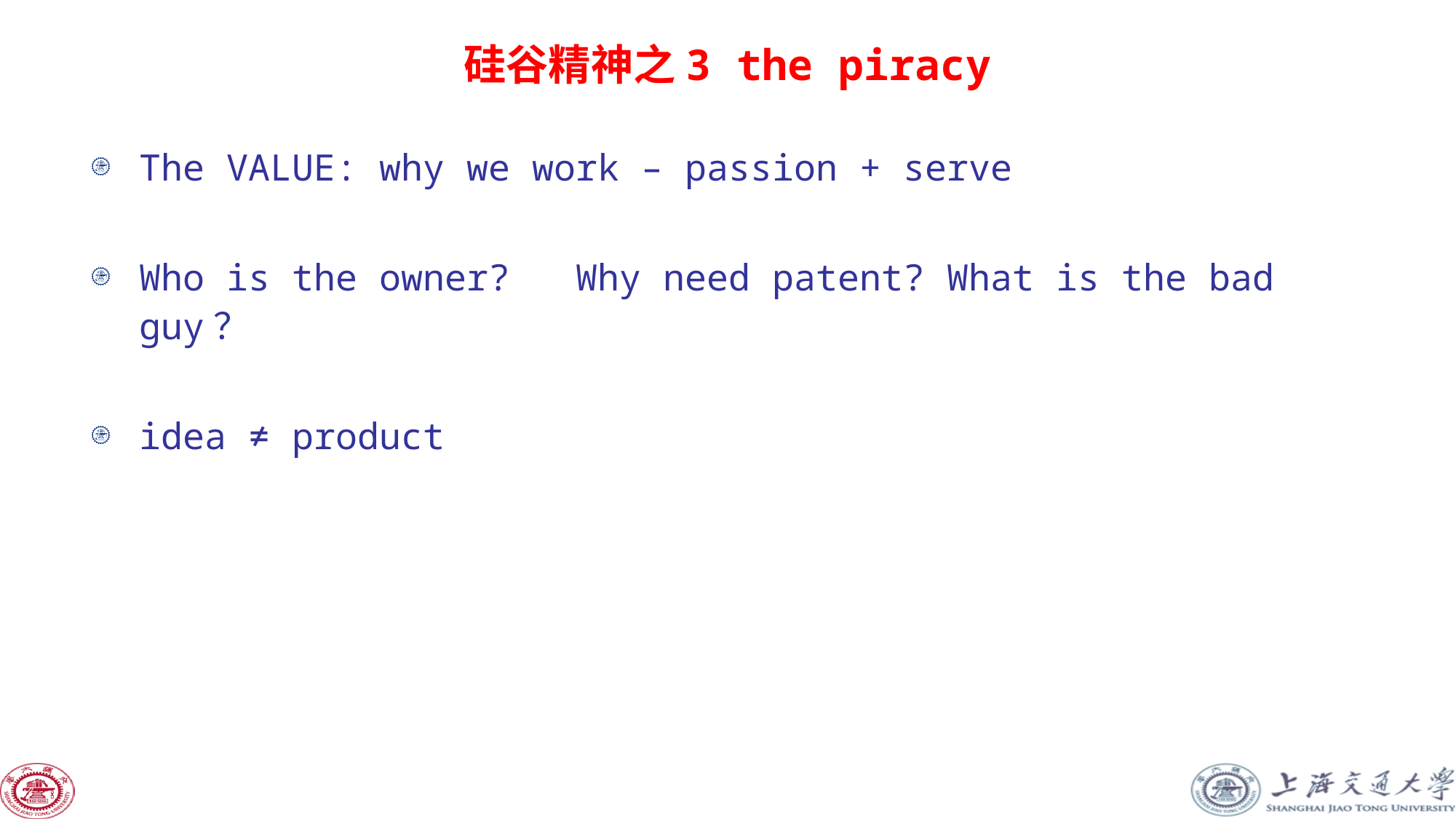

# 硅谷精神之3 the piracy
The VALUE: why we work – passion + serve

Who is the owner?   Why need patent? What is the bad guy？

idea ≠ product